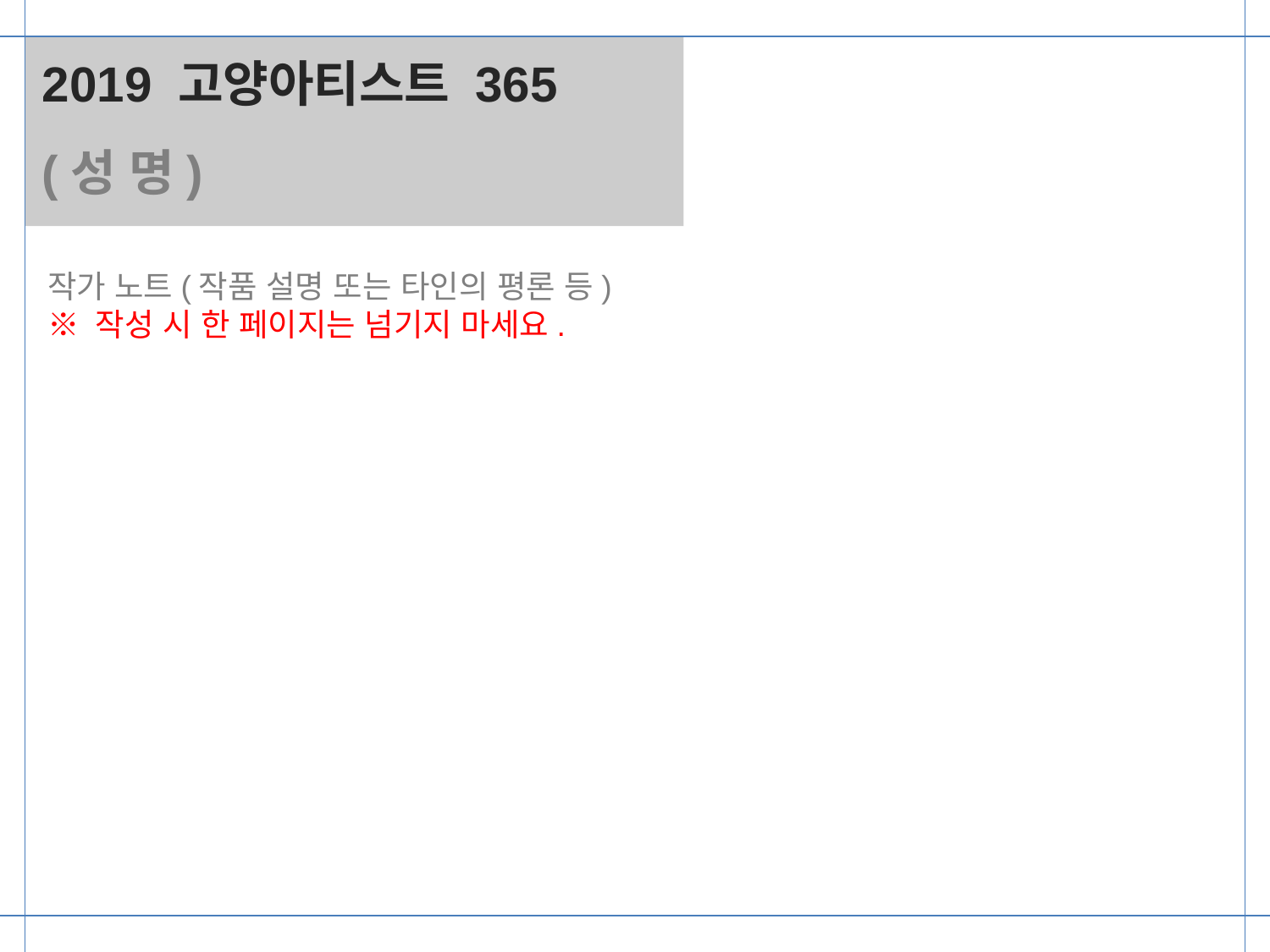

2019 고양아티스트 365

(성 명)
작가 노트(작품 설명 또는 타인의 평론 등)
※ 작성 시 한 페이지는 넘기지 마세요.